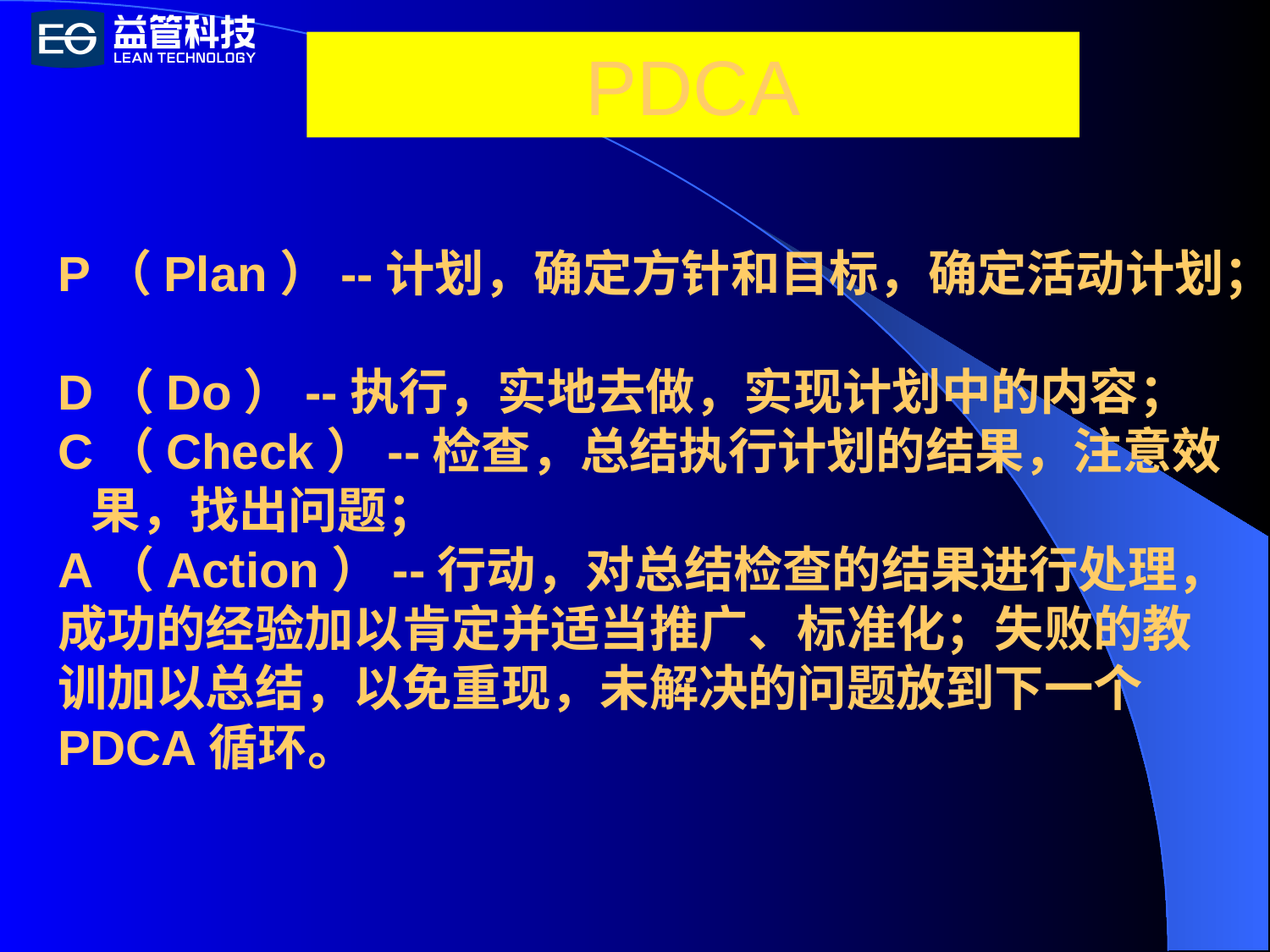

# PDCA

P（Plan）--计划，确定方针和目标，确定活动计划；
D（Do）--执行，实地去做，实现计划中的内容；
C（Check）--检查，总结执行计划的结果，注意效    果，找出问题；
A（Action）--行动，对总结检查的结果进行处理，成功的经验加以肯定并适当推广、标准化；失败的教训加以总结，以免重现，未解决的问题放到下一个PDCA循环。